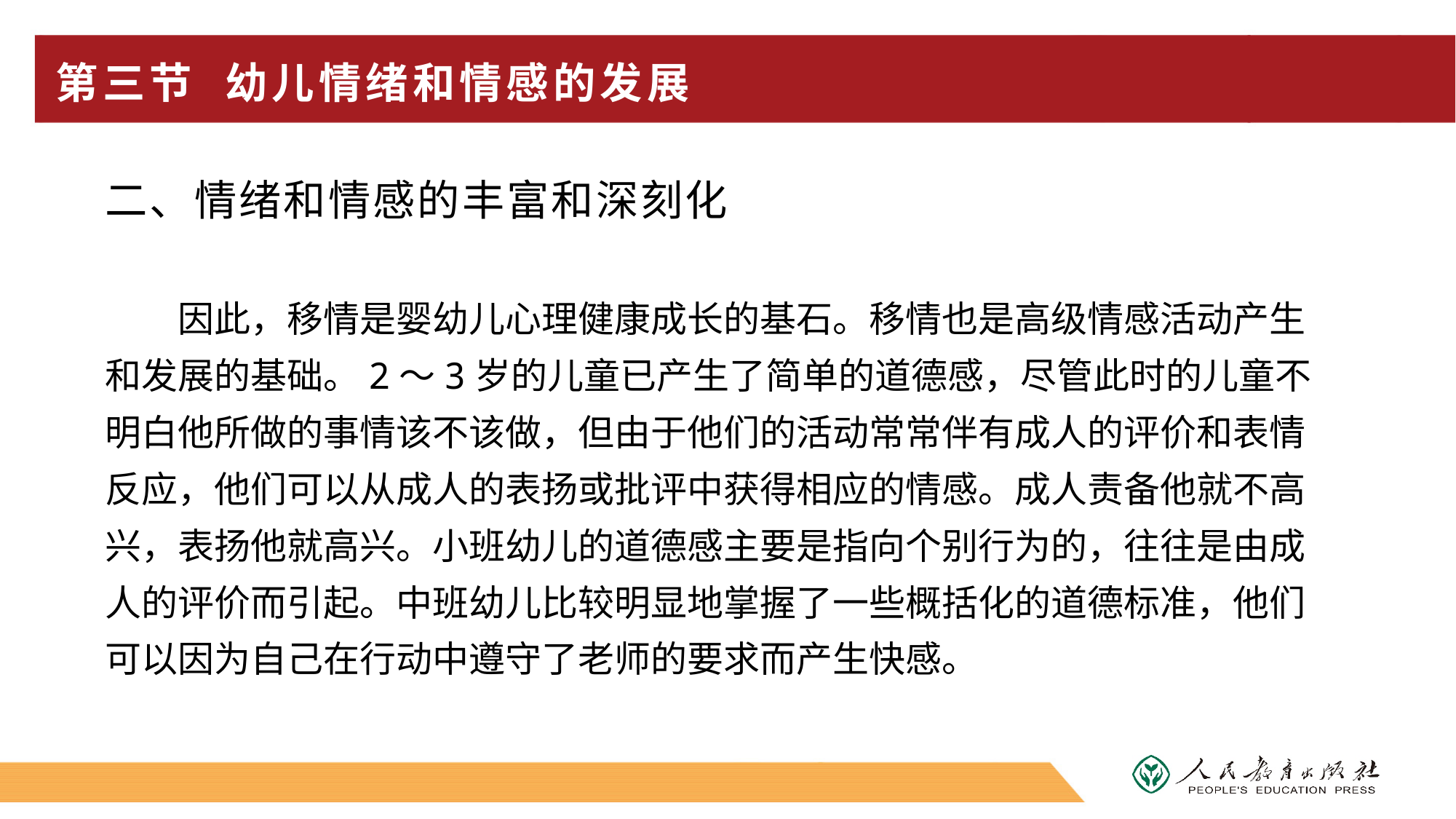

# 第三节  幼儿情绪和情感的发展
二、情绪和情感的丰富和深刻化
因此，移情是婴幼儿心理健康成长的基石。移情也是高级情感活动产生和发展的基础。2～3岁的儿童已产生了简单的道德感，尽管此时的儿童不明白他所做的事情该不该做，但由于他们的活动常常伴有成人的评价和表情反应，他们可以从成人的表扬或批评中获得相应的情感。成人责备他就不高兴，表扬他就高兴。小班幼儿的道德感主要是指向个别行为的，往往是由成人的评价而引起。中班幼儿比较明显地掌握了一些概括化的道德标准，他们可以因为自己在行动中遵守了老师的要求而产生快感。